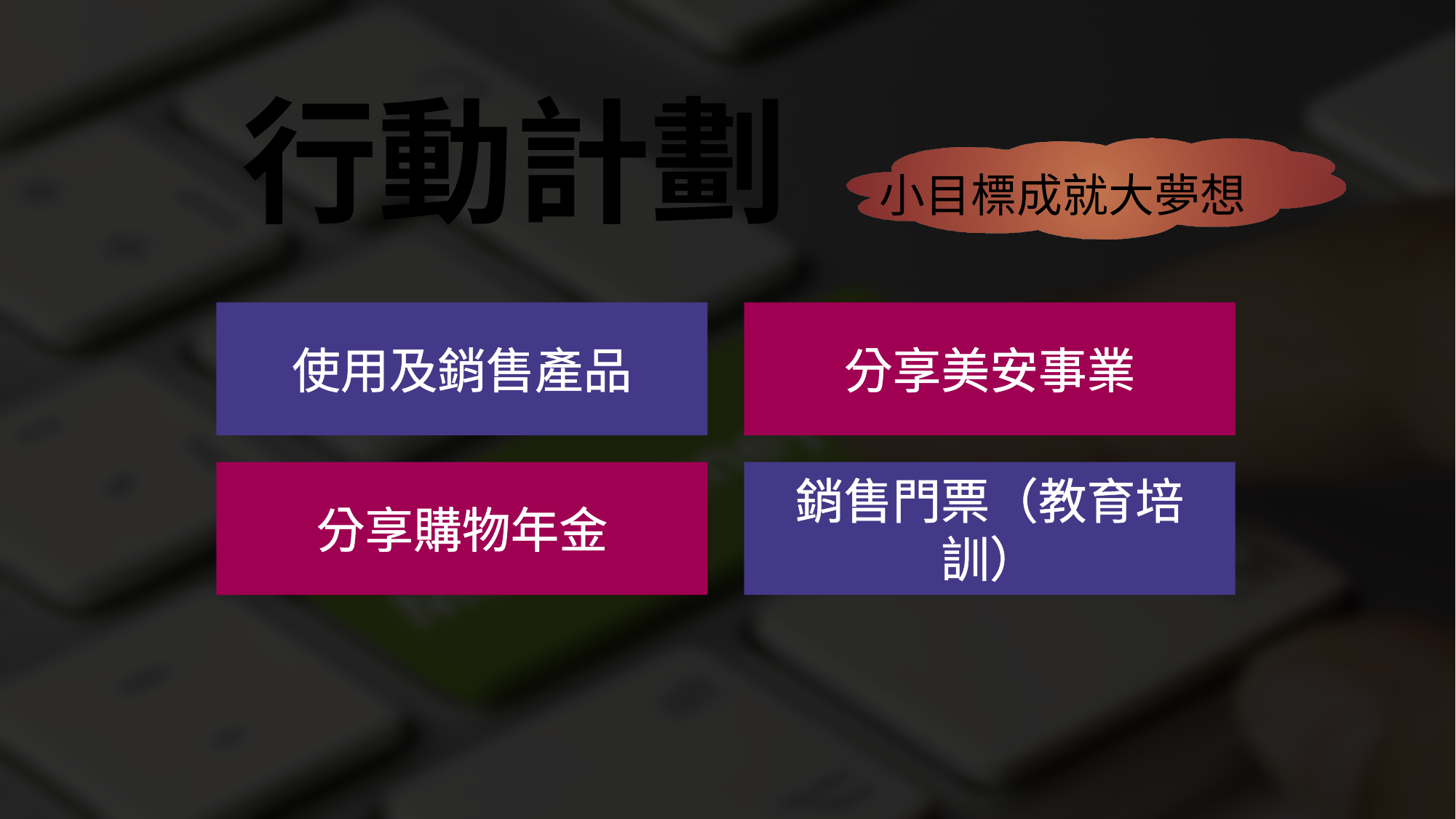

行動計劃   小目標成就大夢想

使用及銷售產品
分享美安事業
分享購物年金
銷售門票（教育培訓）